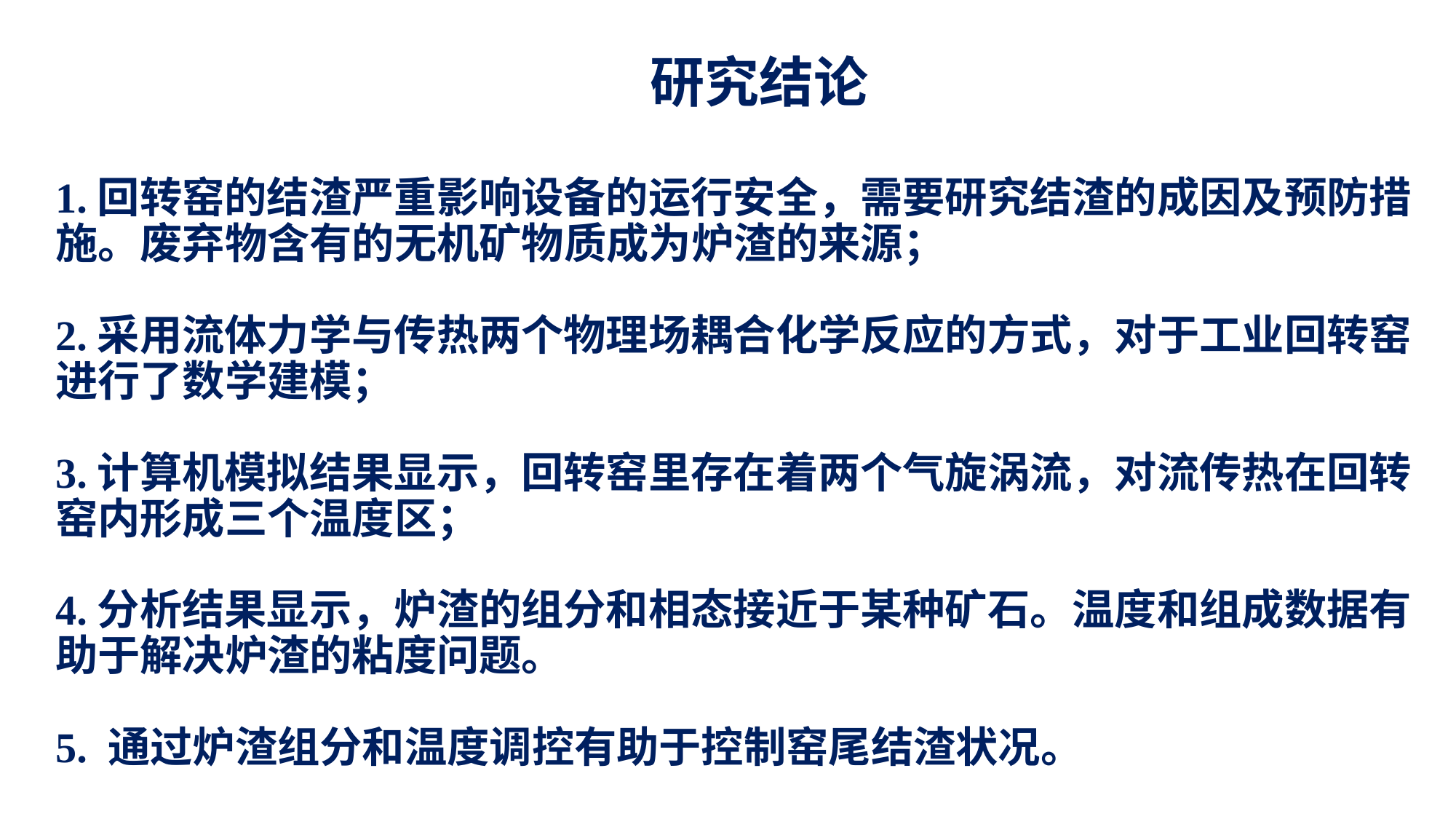

研究结论
# 1.回转窑的结渣严重影响设备的运行安全，需要研究结渣的成因及预防措施。废弃物含有的无机矿物质成为炉渣的来源； 2.采用流体力学与传热两个物理场耦合化学反应的方式，对于工业回转窑进行了数学建模； 3.计算机模拟结果显示，回转窑里存在着两个气旋涡流，对流传热在回转窑内形成三个温度区； 4.分析结果显示，炉渣的组分和相态接近于某种矿石。温度和组成数据有助于解决炉渣的粘度问题。 5. 通过炉渣组分和温度调控有助于控制窑尾结渣状况。